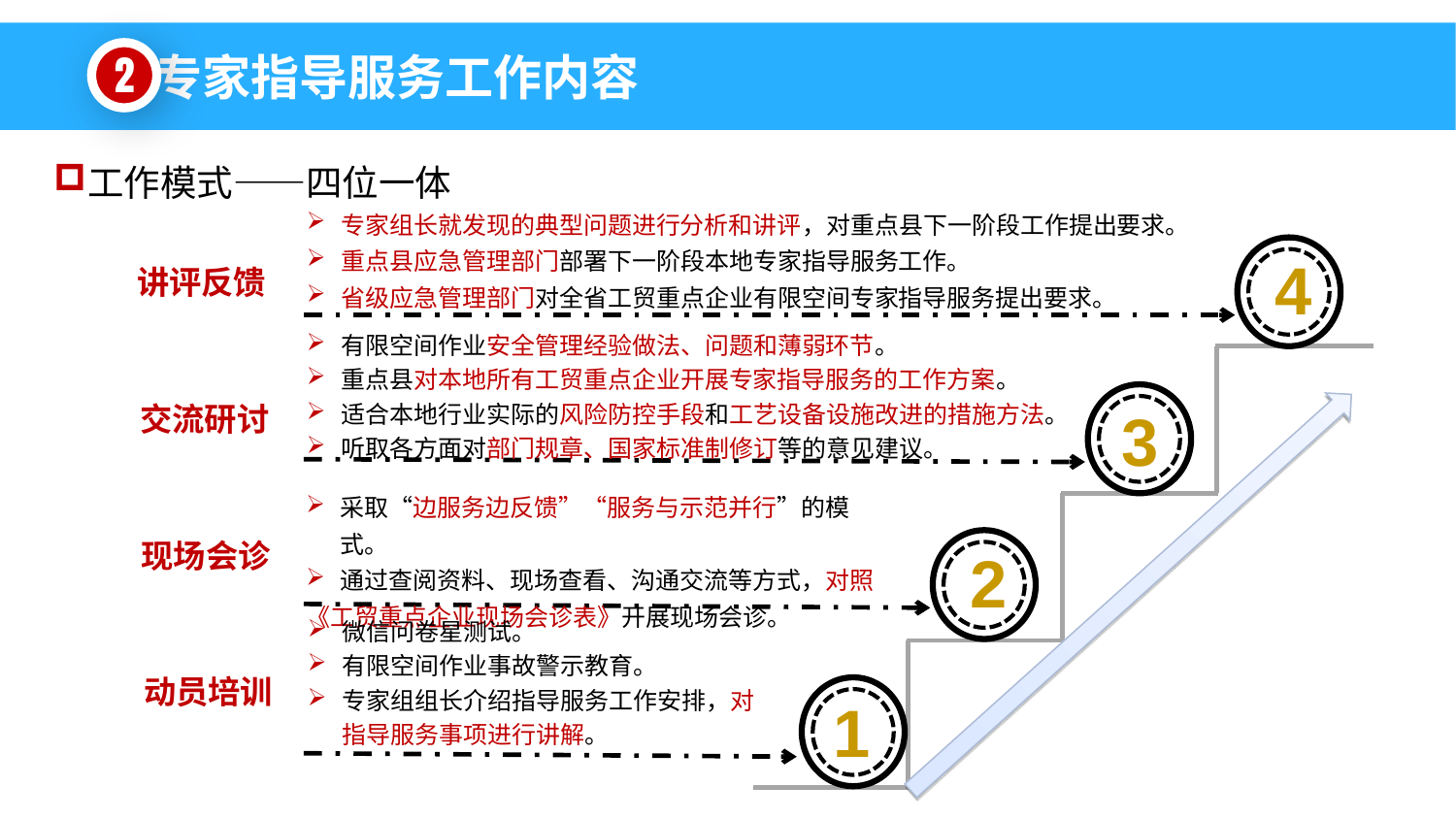

专家指导服务工作内容

2
工作模式——四位一体
专家组长就发现的典型问题进行分析和讲评，对重点县下一阶段工作提出要求。
重点县应急管理部门部署下一阶段本地专家指导服务工作。
省级应急管理部门对全省工贸重点企业有限空间专家指导服务提出要求。

4

3

2

1

讲评反馈
有限空间作业安全管理经验做法、问题和薄弱环节。
重点县对本地所有工贸重点企业开展专家指导服务的工作方案。
适合本地行业实际的风险防控手段和工艺设备设施改进的措施方法。
听取各方面对部门规章、国家标准制修订等的意见建议。
交流研讨
采取“边服务边反馈”“服务与示范并行”的模式。
通过查阅资料、现场查看、沟通交流等方式，对照
《工贸重点企业现场会诊表》开展现场会诊。
现场会诊
微信问卷星测试。
有限空间作业事故警示教育。
专家组组长介绍指导服务工作安排，对指导服务事项进行讲解。
动员培训